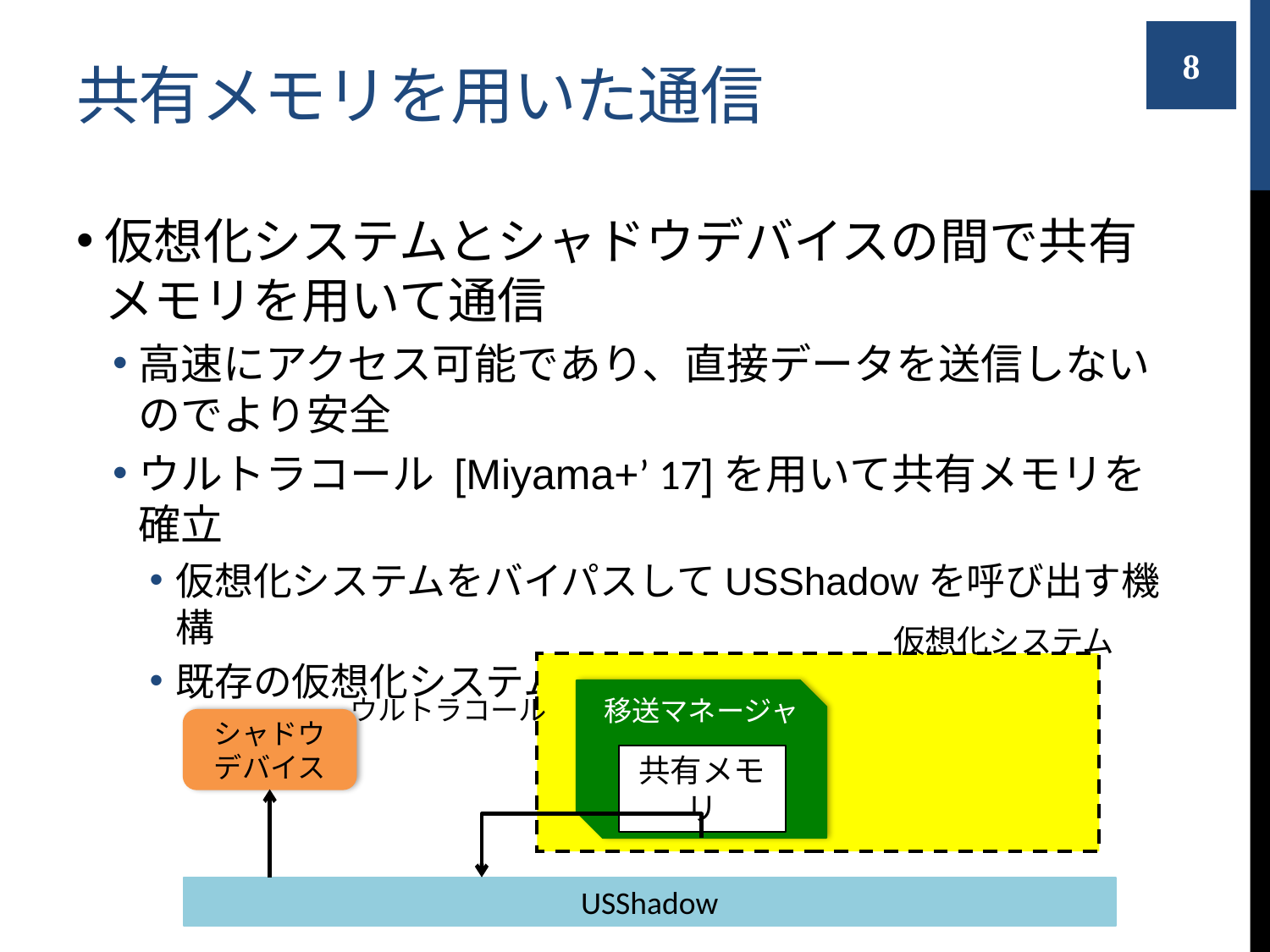

# 共有メモリを用いた通信
8
仮想化システムとシャドウデバイスの間で共有メモリを用いて通信
高速にアクセス可能であり、直接データを送信しないのでより安全
ウルトラコール [Miyama+’ 17]を用いて共有メモリを確立
仮想化システムをバイパスしてUSShadowを呼び出す機構
既存の仮想化システムを改変なしに利用可能
仮想化システム

移送マネージャ

シャドウ
デバイス
共有メモリ
ウルトラコール
USShadow